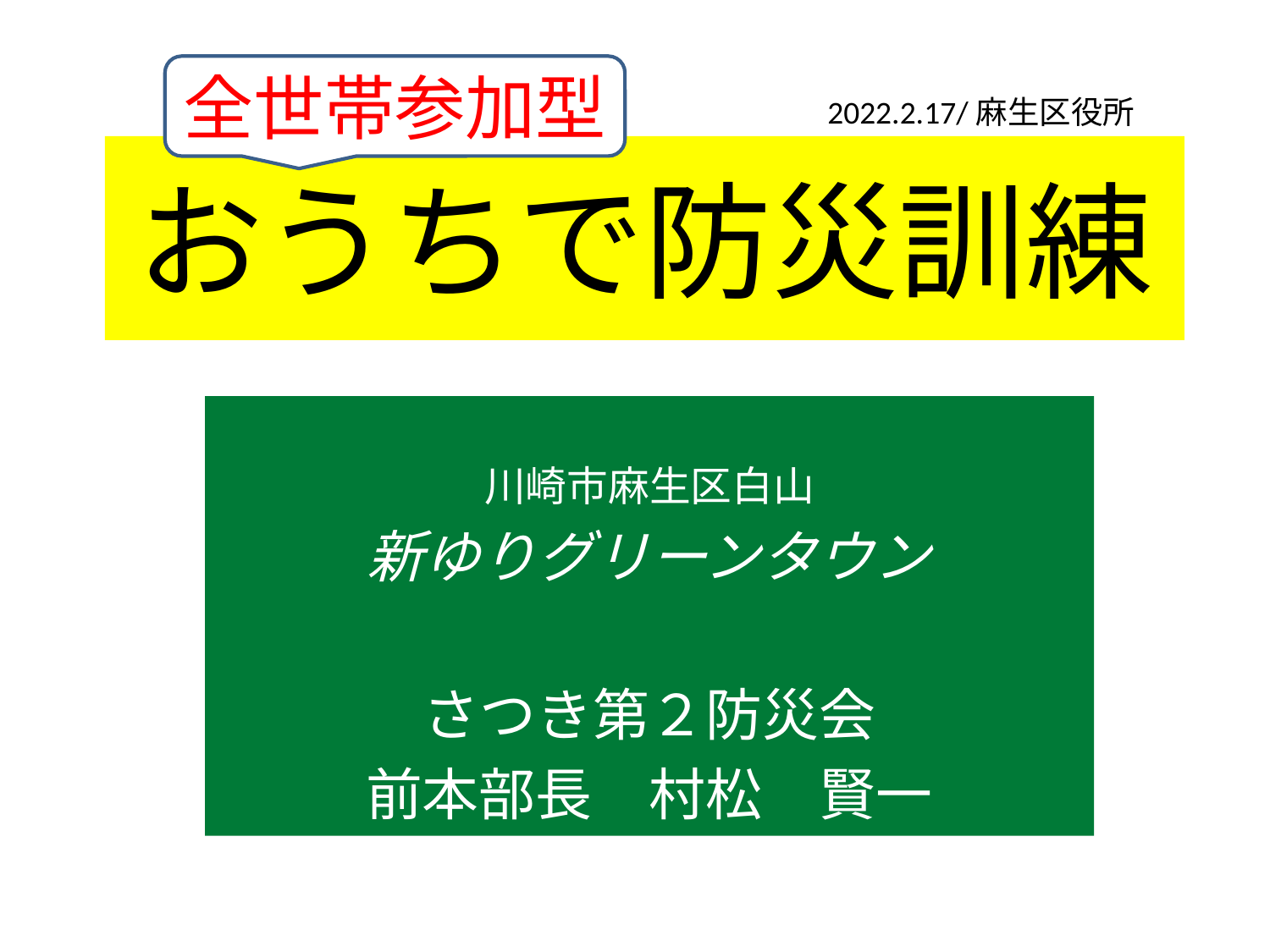

全世帯参加型
2022.2.17/麻生区役所
# おうちで防災訓練

川崎市麻生区白山
新ゆりグリーンタウン

さつき第２防災会
前本部長　村松　賢一